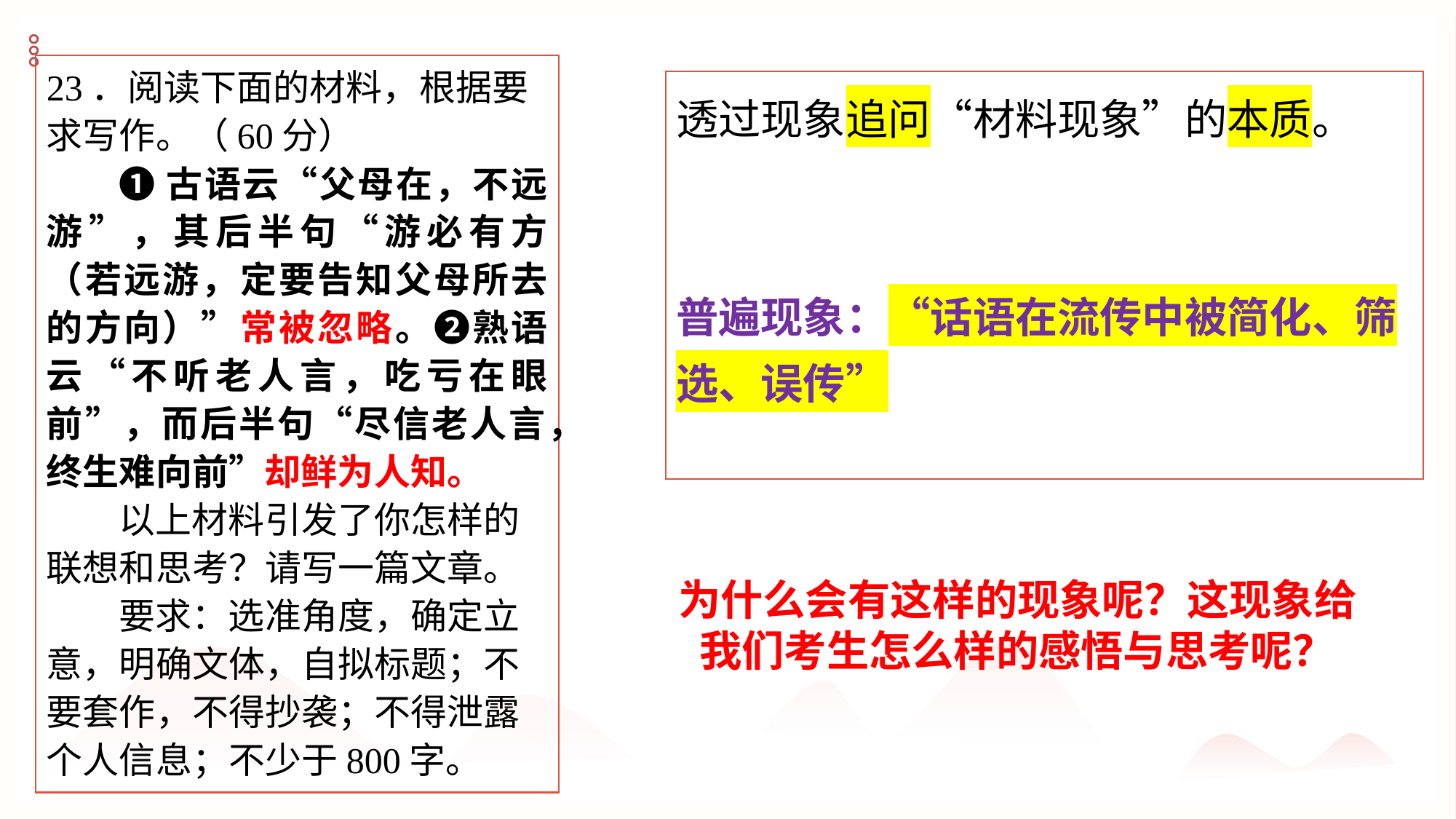

23．阅读下面的材料，根据要求写作。（60分）
❶古语云“父母在，不远游”，其后半句“游必有方（若远游，定要告知父母所去的方向）”常被忽略。❷熟语云“不听老人言，吃亏在眼前”，而后半句“尽信老人言，终生难向前”却鲜为人知。
以上材料引发了你怎样的联想和思考？请写一篇文章。
要求：选准角度，确定立意，明确文体，自拟标题；不要套作，不得抄袭；不得泄露个人信息；不少于800字。
透过现象追问“材料现象”的本质。

普遍现象：“话语在流传中被简化、筛选、误传”
为什么会有这样的现象呢？这现象给我们考生怎么样的感悟与思考呢？